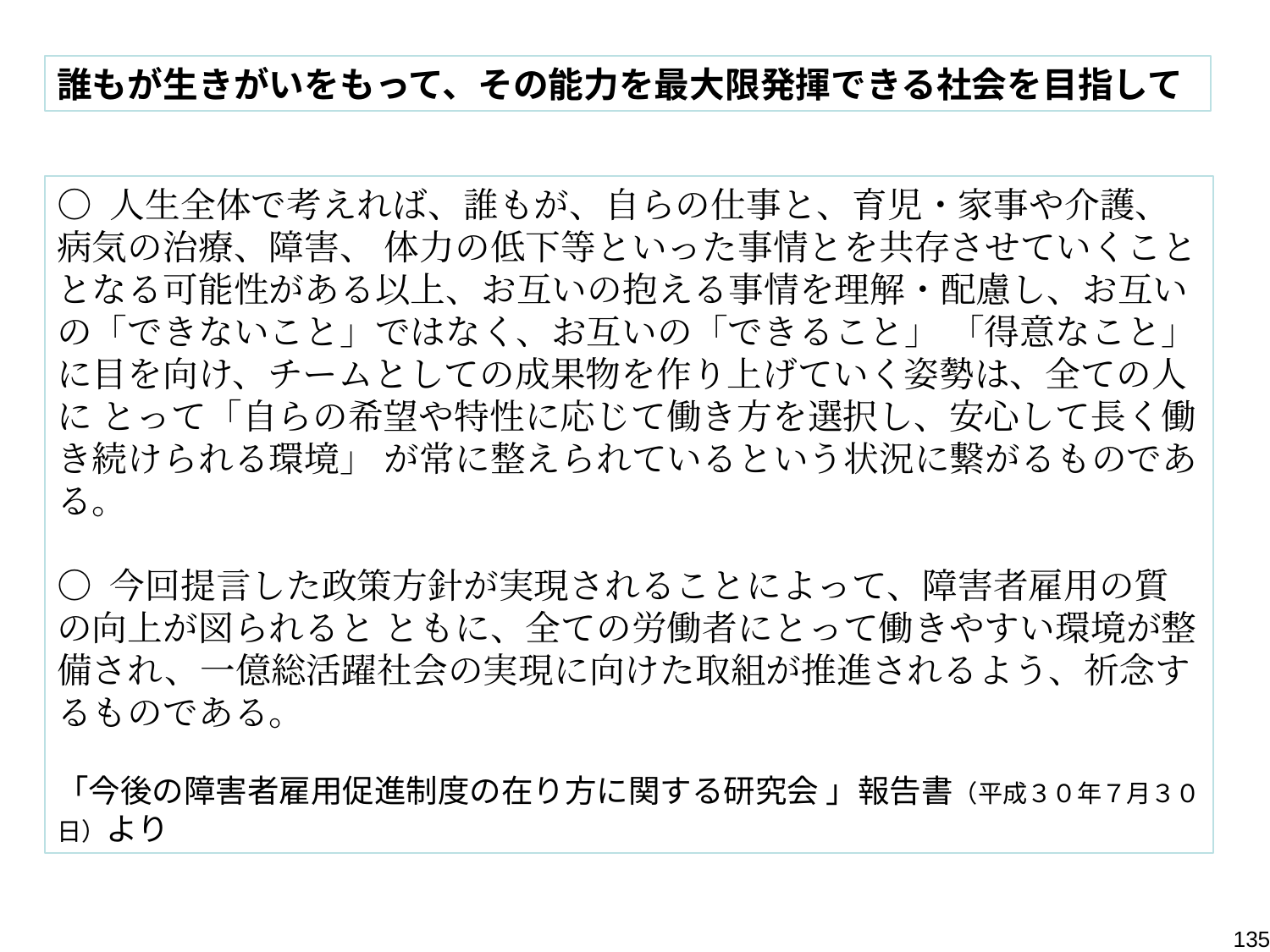

誰もが生きがいをもって、その能力を最大限発揮できる社会を目指して
○ 人生全体で考えれば、誰もが、自らの仕事と、育児・家事や介護、病気の治療、障害、 体力の低下等といった事情とを共存させていくこととなる可能性がある以上、お互いの抱える事情を理解・配慮し、お互いの「できないこと」ではなく、お互いの「できること」 「得意なこと」に目を向け、チームとしての成果物を作り上げていく姿勢は、全ての人に とって「自らの希望や特性に応じて働き方を選択し、安心して長く働き続けられる環境」 が常に整えられているという状況に繋がるものである。

○ 今回提言した政策方針が実現されることによって、障害者雇用の質の向上が図られると ともに、全ての労働者にとって働きやすい環境が整備され、一億総活躍社会の実現に向けた取組が推進されるよう、祈念するものである。

「今後の障害者雇用促進制度の在り方に関する研究会 」報告書（平成３０年７月３０日）より
135